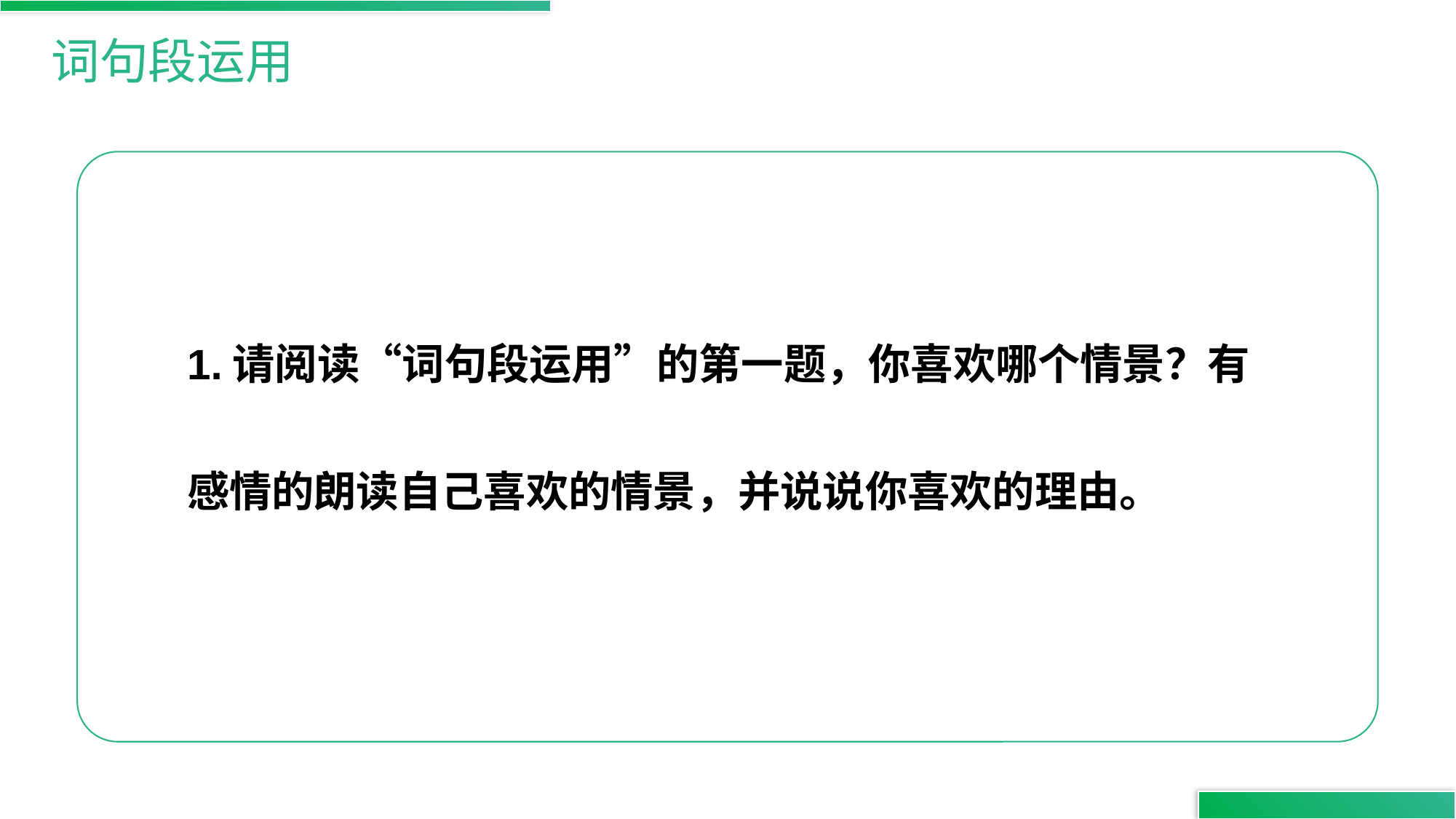

词句段运用
1.请阅读“词句段运用”的第一题，你喜欢哪个情景？有感情的朗读自己喜欢的情景，并说说你喜欢的理由。